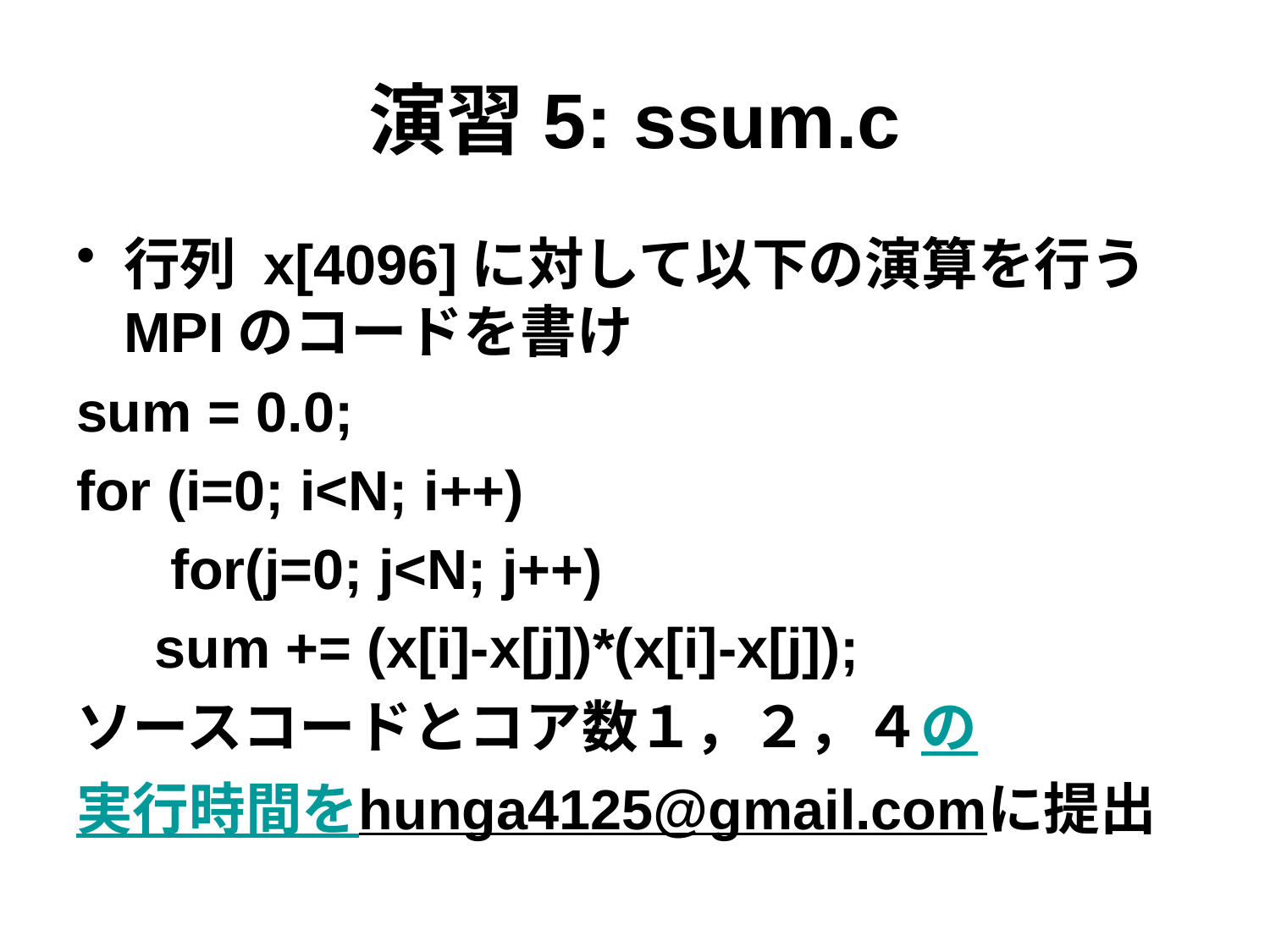

# 演習5: ssum.c
行列 x[4096]に対して以下の演算を行うMPIのコードを書け
sum = 0.0;
for (i=0; i<N; i++)
      for(j=0; j<N; j++)
     sum += (x[i]-x[j])*(x[i]-x[j]);
ソースコードとコア数１，２，４の実行時間をhunga4125@gmail.comに提出